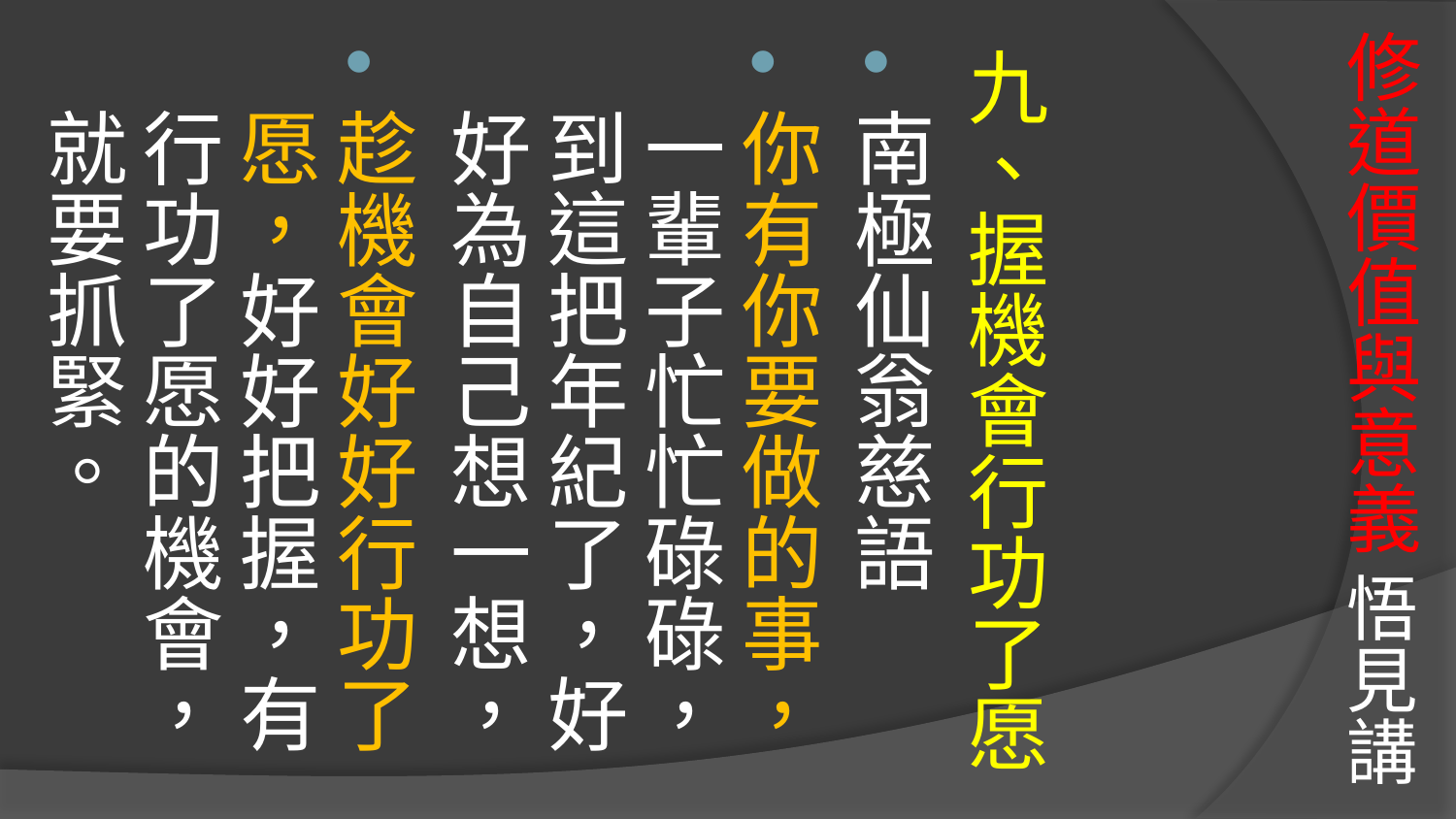

# 修道價值與意義 悟見講
九、握機會行功了愿
南極仙翁慈語
你有你要做的事，一輩子忙忙碌碌，到這把年紀了，好好為自己想一想，
趁機會好好行功了愿，好好把握，有行功了愿的機會，就要抓緊。